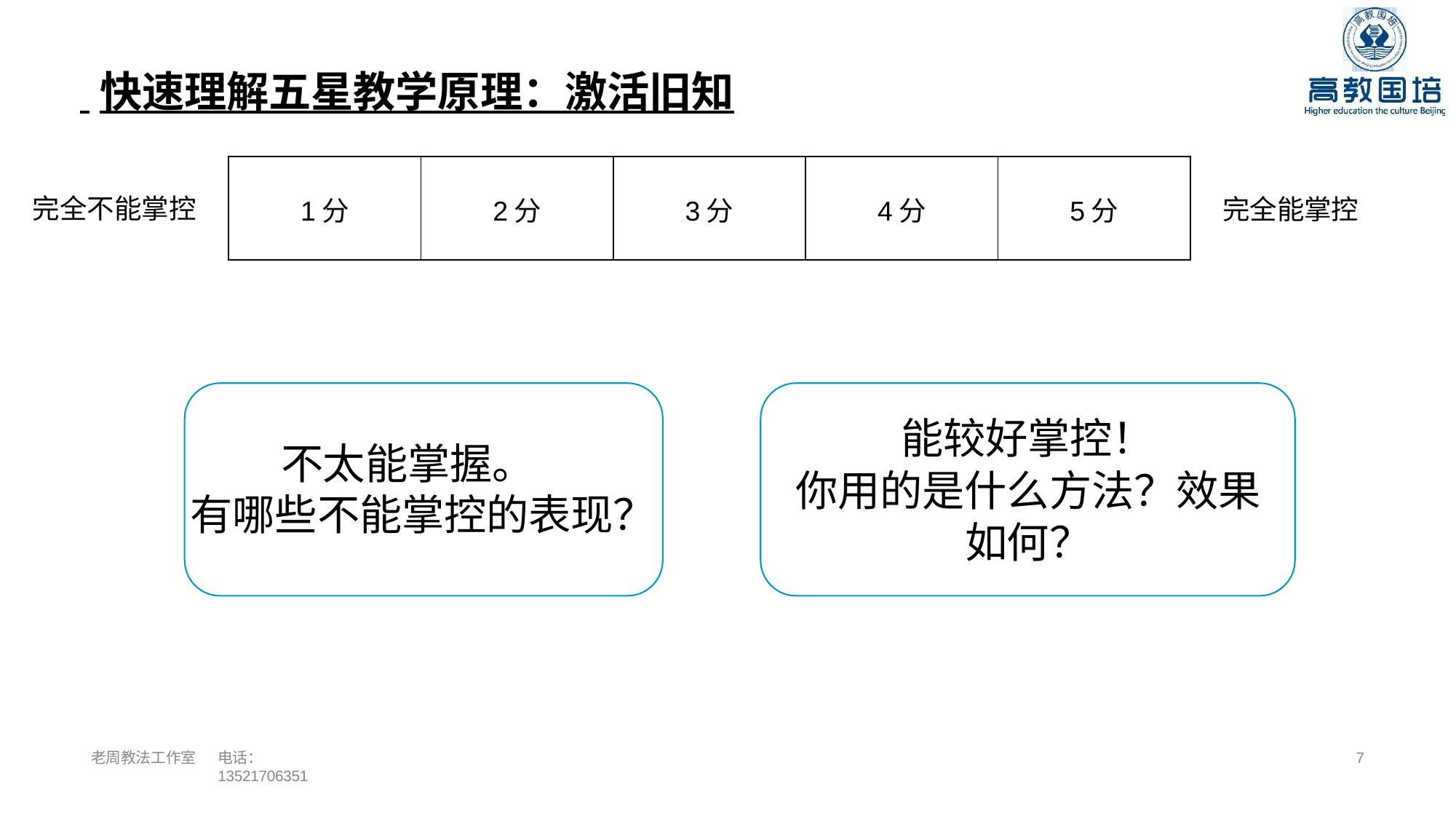

# 快速理解五星教学原理：激活旧知
| 1分 | 2分 | 3分 | 4分 | 5分 |
| --- | --- | --- | --- | --- |
完全不能掌控
完全能掌控

能较好掌控！
你用的是什么方法？效果 如何？
不太能掌握。
有哪些不能掌控的表现？
老周教法工作室
电话：13521706351
7